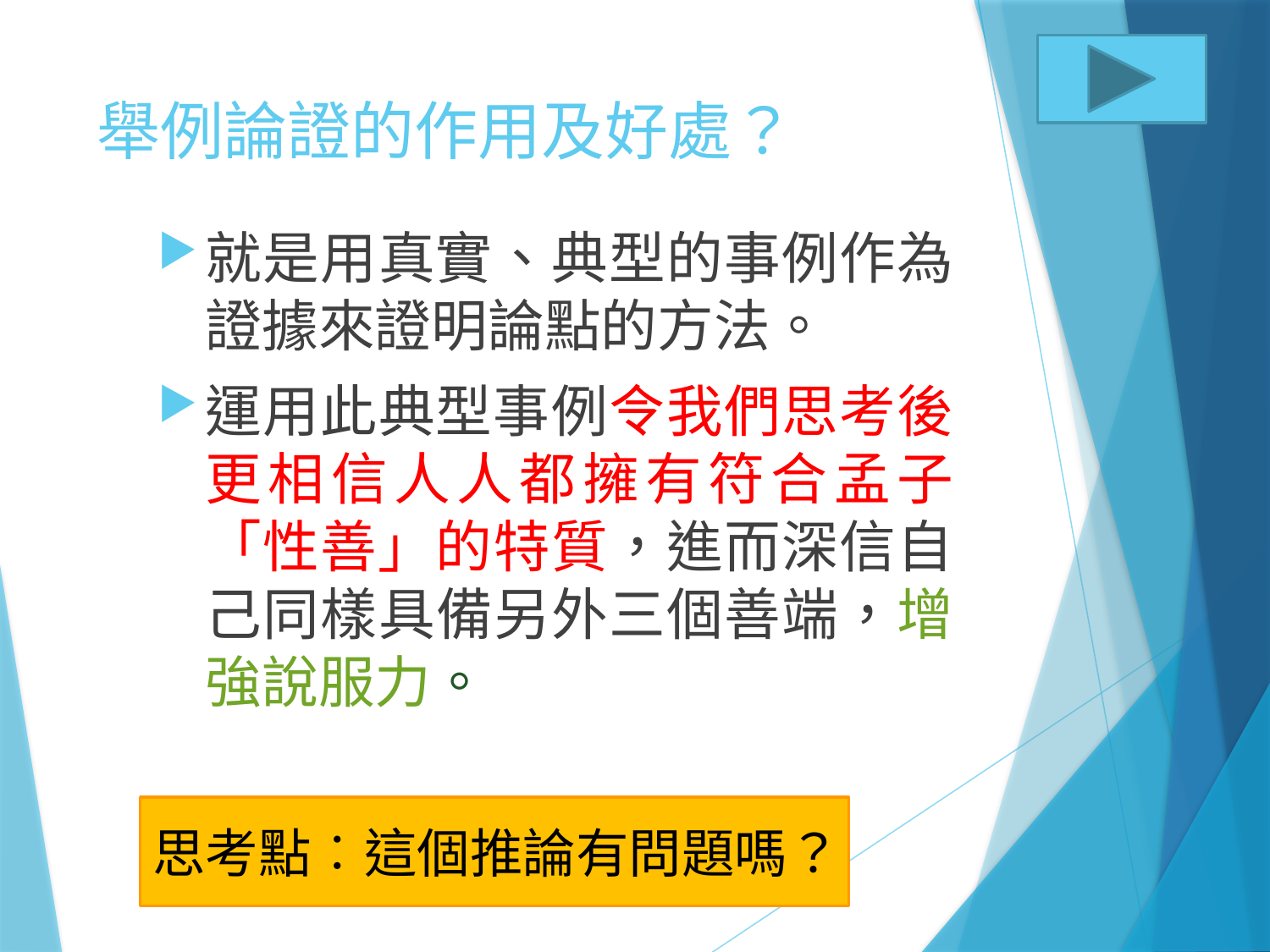

# 舉例論證的作用及好處？
就是用真實、典型的事例作為證據來證明論點的方法。
運用此典型事例令我們思考後更相信人人都擁有符合孟子「性善」的特質，進而深信自己同樣具備另外三個善端，增強說服力。
思考點︰這個推論有問題嗎？